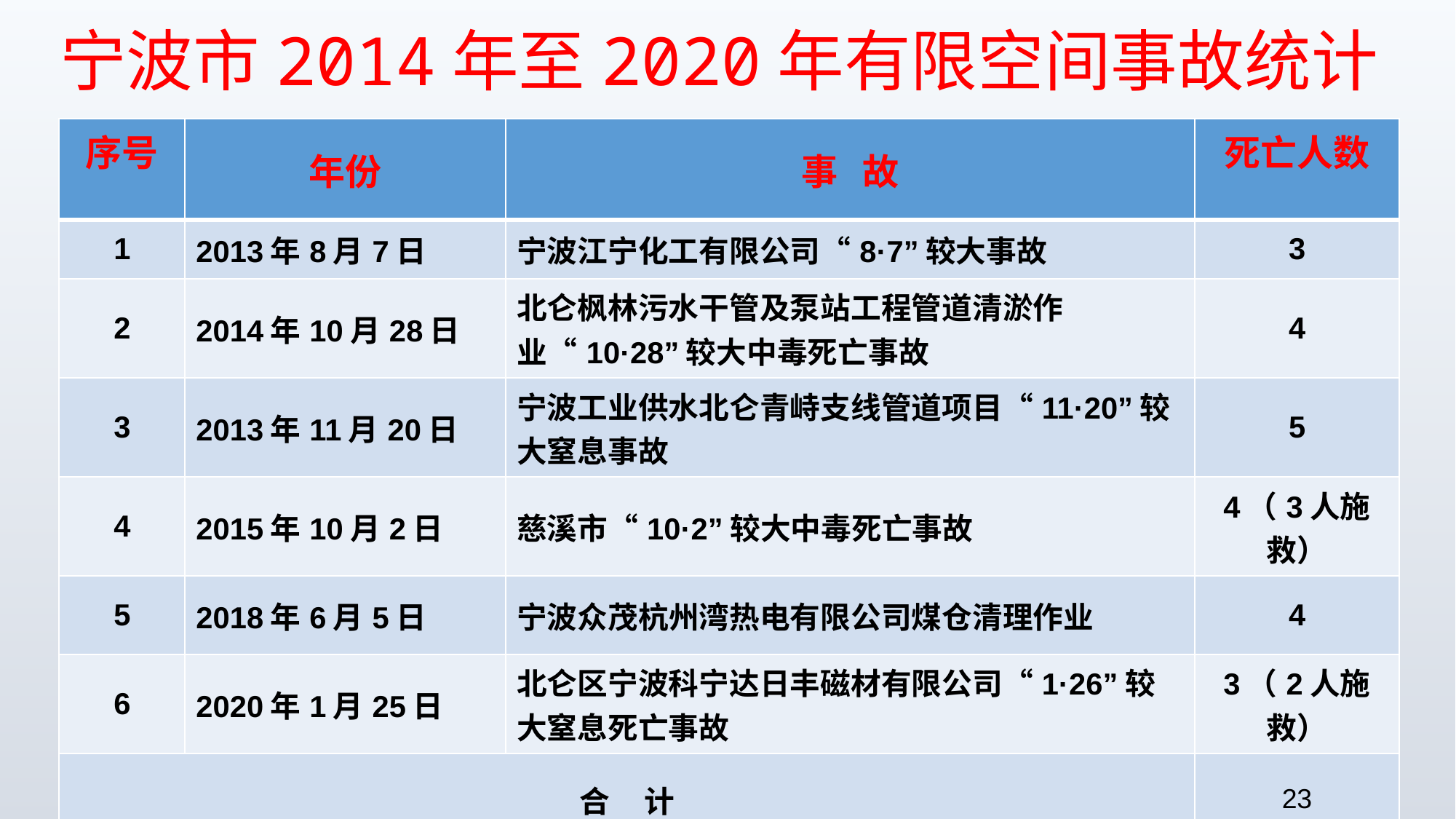

# 宁波市2014年至2020年有限空间事故统计
| 序号 | 年份 | 事 故 | 死亡人数 |
| --- | --- | --- | --- |
| 1 | 2013年8月7日 | 宁波江宁化工有限公司“8·7”较大事故 | 3 |
| 2 | 2014年10月28日 | 北仑枫林污水干管及泵站工程管道清淤作业“10·28”较大中毒死亡事故 | 4 |
| 3 | 2013年11月20日 | 宁波工业供水北仑青峙支线管道项目“11·20”较大窒息事故 | 5 |
| 4 | 2015年10月2日 | 慈溪市“10·2”较大中毒死亡事故 | 4（3人施救） |
| 5 | 2018年6月5日 | 宁波众茂杭州湾热电有限公司煤仓清理作业 | 4 |
| 6 | 2020年1月25日 | 北仑区宁波科宁达日丰磁材有限公司“1·26”较大窒息死亡事故 | 3（2人施救） |
| 合 计 |  |  | 23 |